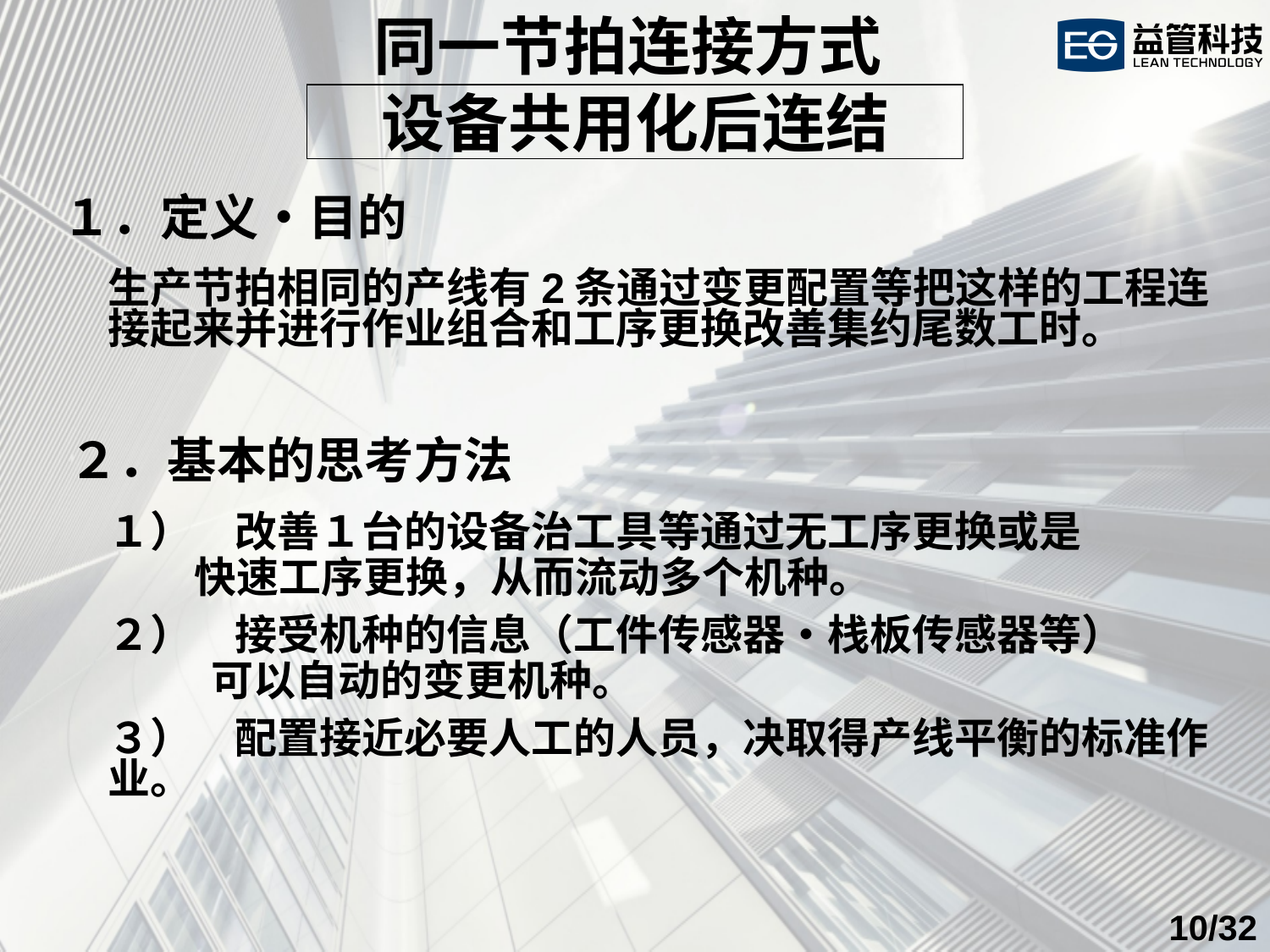

同一节拍连接方式
设备共用化后连结
１．定义・目的
生产节拍相同的产线有2条通过变更配置等把这样的工程连接起来并进行作业组合和工序更换改善集约尾数工时。
２．基本的思考方法
１）　改善１台的设备治工具等通过无工序更换或是
        快速工序更换，从而流动多个机种。
２）　接受机种的信息（工件传感器・栈板传感器等）
　　  可以自动的变更机种。
３）　配置接近必要人工的人员，决取得产线平衡的标准作业。

10/32